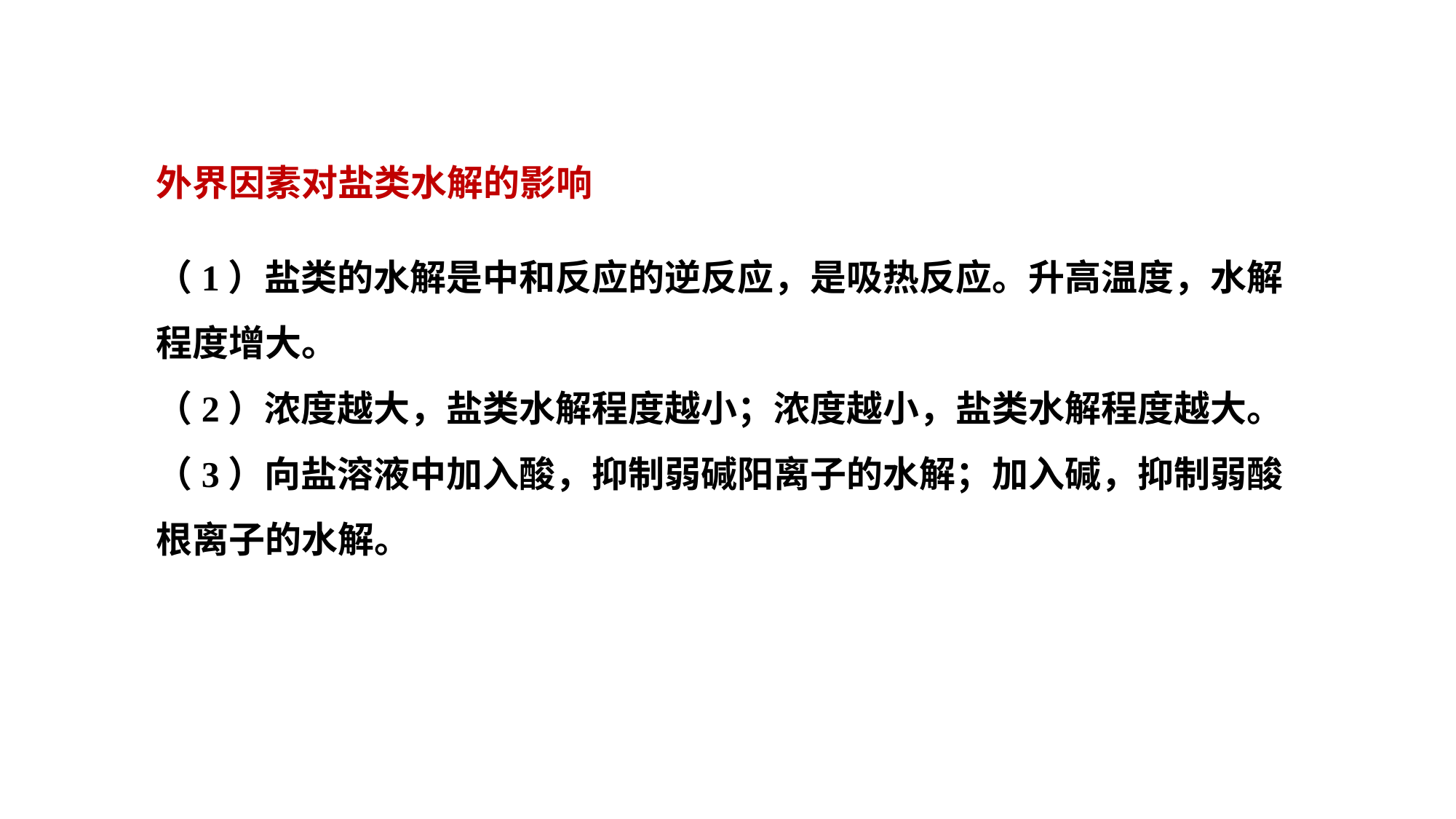

外界因素对盐类水解的影响
（1）盐类的水解是中和反应的逆反应，是吸热反应。升高温度，水解程度增大。
（2）浓度越大，盐类水解程度越小；浓度越小，盐类水解程度越大。
（3）向盐溶液中加入酸，抑制弱碱阳离子的水解；加入碱，抑制弱酸根离子的水解。